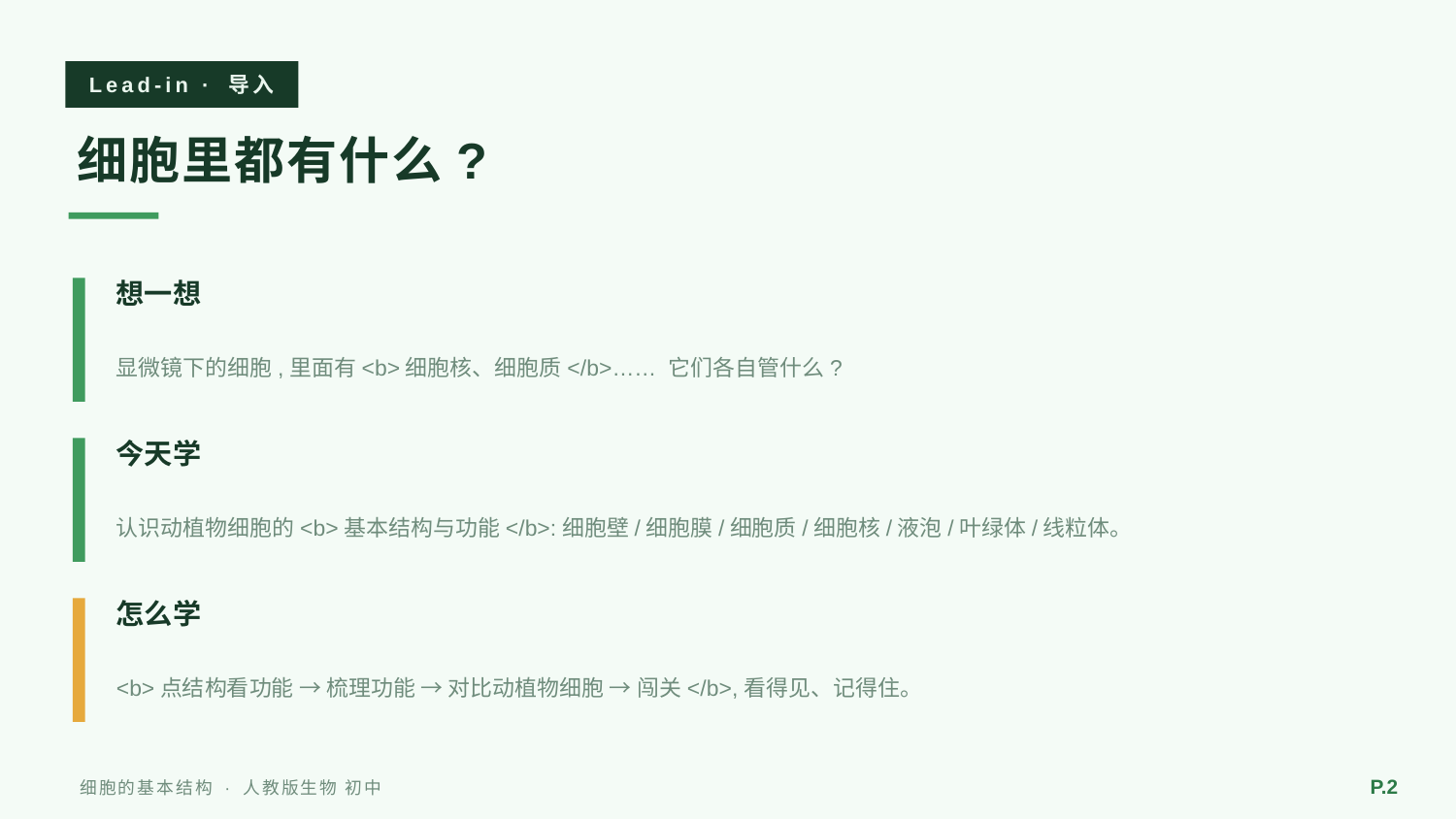

Lead-in · 导入

细胞里都有什么?

想一想

显微镜下的细胞,里面有<b>细胞核、细胞质</b>…… 它们各自管什么?
今天学

认识动植物细胞的<b>基本结构与功能</b>:细胞壁/细胞膜/细胞质/细胞核/液泡/叶绿体/线粒体。
怎么学

<b>点结构看功能 → 梳理功能 → 对比动植物细胞 → 闯关</b>,看得见、记得住。
P.2
细胞的基本结构 · 人教版生物 初中